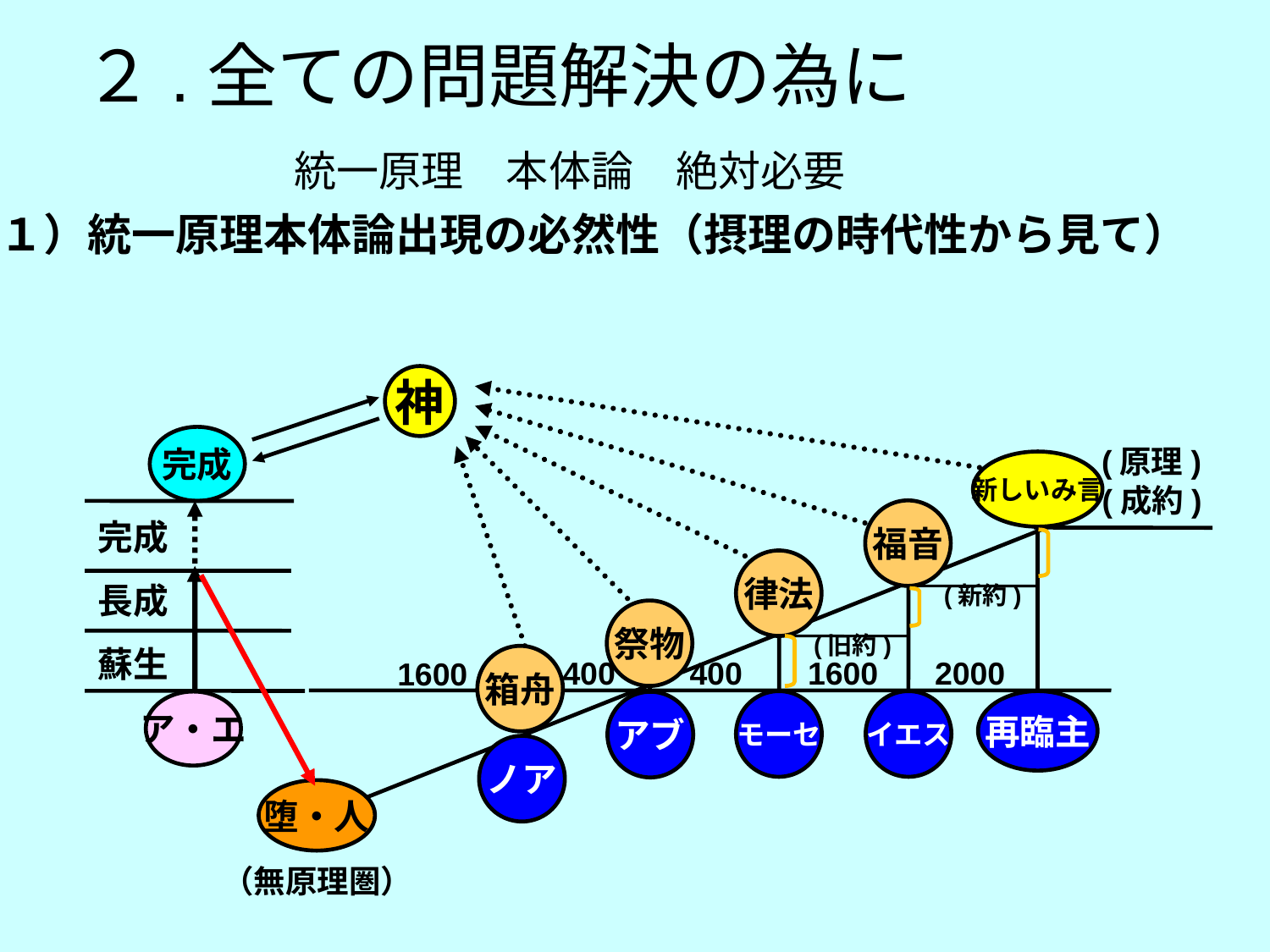

# ２.全ての問題解決の為に 　　　　統一原理　本体論　絶対必要
１）統一原理本体論出現の必然性（摂理の時代性から見て）
神

完成

(原理)

新しいみ言
(成約)
福音

完成

長成

蘇生

律法

(新約)

祭物

(旧約)

箱舟
400
400
1600
2000
1600

モーセ
イエス
再臨主
ア・エ
アブ
ノア
堕・人
（無原理圏）